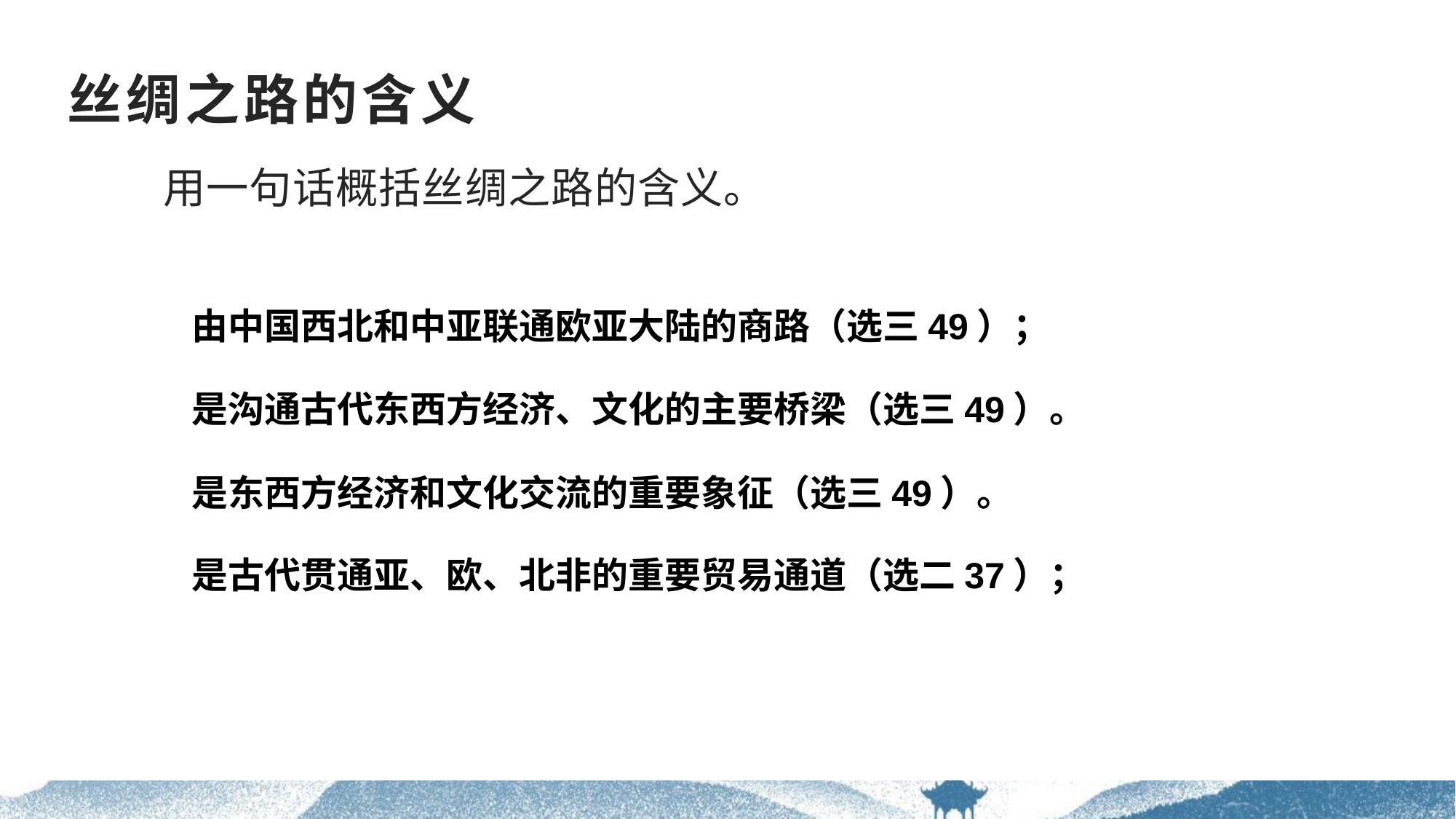

丝绸之路的含义
用一句话概括丝绸之路的含义。
由中国西北和中亚联通欧亚大陆的商路（选三49）；
是沟通古代东西方经济、文化的主要桥梁（选三49）。
是东西方经济和文化交流的重要象征（选三49）。
是古代贯通亚、欧、北非的重要贸易通道（选二37）；